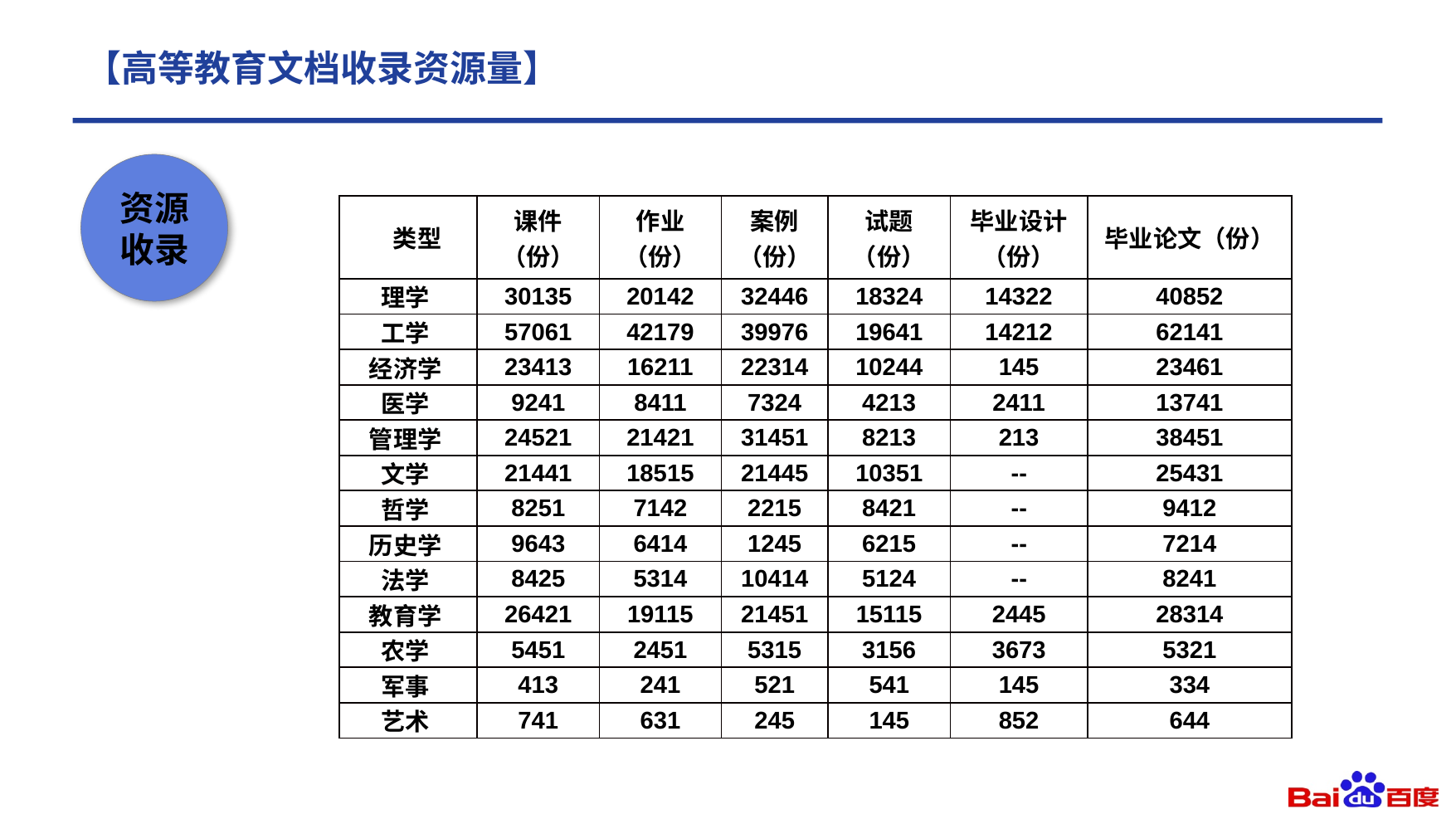

# 【高等教育文档收录资源量】
资源
收录
| 类型 | 课件（份） | 作业（份） | 案例（份） | 试题（份） | 毕业设计（份） | 毕业论文（份） |
| --- | --- | --- | --- | --- | --- | --- |
| 理学 | 30135 | 20142 | 32446 | 18324 | 14322 | 40852 |
| 工学 | 57061 | 42179 | 39976 | 19641 | 14212 | 62141 |
| 经济学 | 23413 | 16211 | 22314 | 10244 | 145 | 23461 |
| 医学 | 9241 | 8411 | 7324 | 4213 | 2411 | 13741 |
| 管理学 | 24521 | 21421 | 31451 | 8213 | 213 | 38451 |
| 文学 | 21441 | 18515 | 21445 | 10351 | -- | 25431 |
| 哲学 | 8251 | 7142 | 2215 | 8421 | -- | 9412 |
| 历史学 | 9643 | 6414 | 1245 | 6215 | -- | 7214 |
| 法学 | 8425 | 5314 | 10414 | 5124 | -- | 8241 |
| 教育学 | 26421 | 19115 | 21451 | 15115 | 2445 | 28314 |
| 农学 | 5451 | 2451 | 5315 | 3156 | 3673 | 5321 |
| 军事 | 413 | 241 | 521 | 541 | 145 | 334 |
| 艺术 | 741 | 631 | 245 | 145 | 852 | 644 |